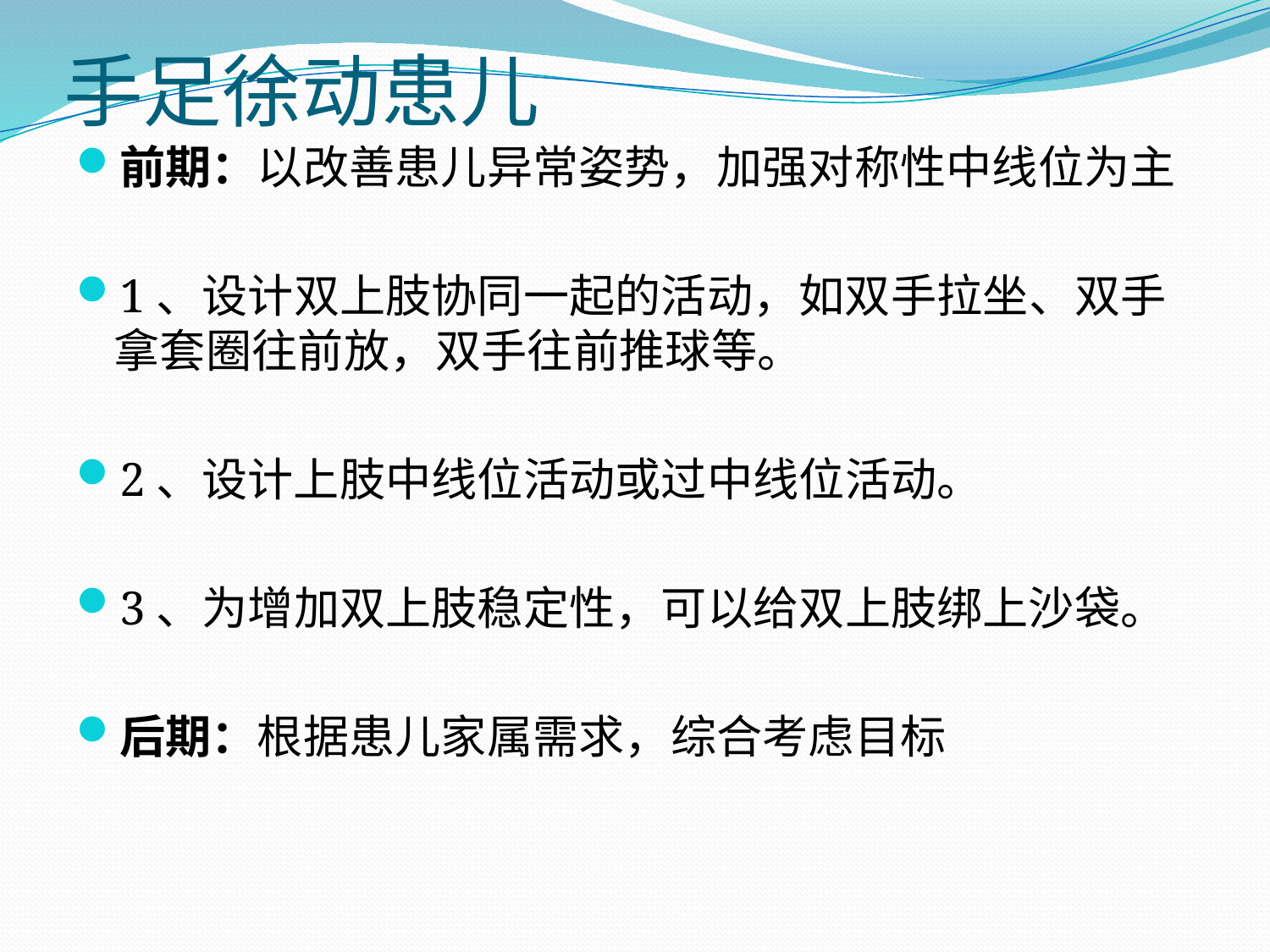

# 手足徐动患儿
前期：以改善患儿异常姿势，加强对称性中线位为主

1、设计双上肢协同一起的活动，如双手拉坐、双手拿套圈往前放，双手往前推球等。

2、设计上肢中线位活动或过中线位活动。

3、为增加双上肢稳定性，可以给双上肢绑上沙袋。

后期：根据患儿家属需求，综合考虑目标